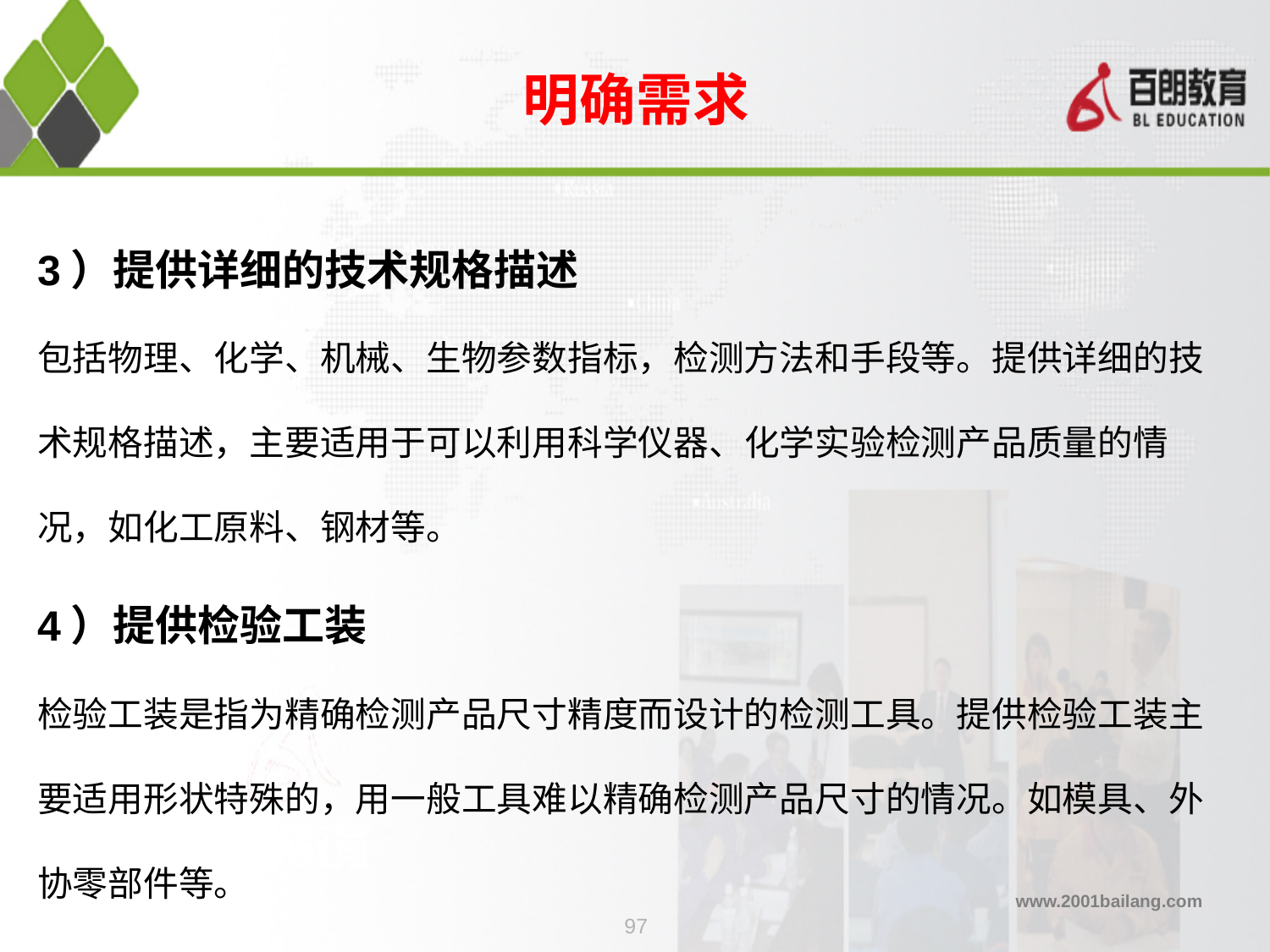

明确需求
3）提供详细的技术规格描述
包括物理、化学、机械、生物参数指标，检测方法和手段等。提供详细的技术规格描述，主要适用于可以利用科学仪器、化学实验检测产品质量的情况，如化工原料、钢材等。
4）提供检验工装
检验工装是指为精确检测产品尺寸精度而设计的检测工具。提供检验工装主要适用形状特殊的，用一般工具难以精确检测产品尺寸的情况。如模具、外协零部件等。
97